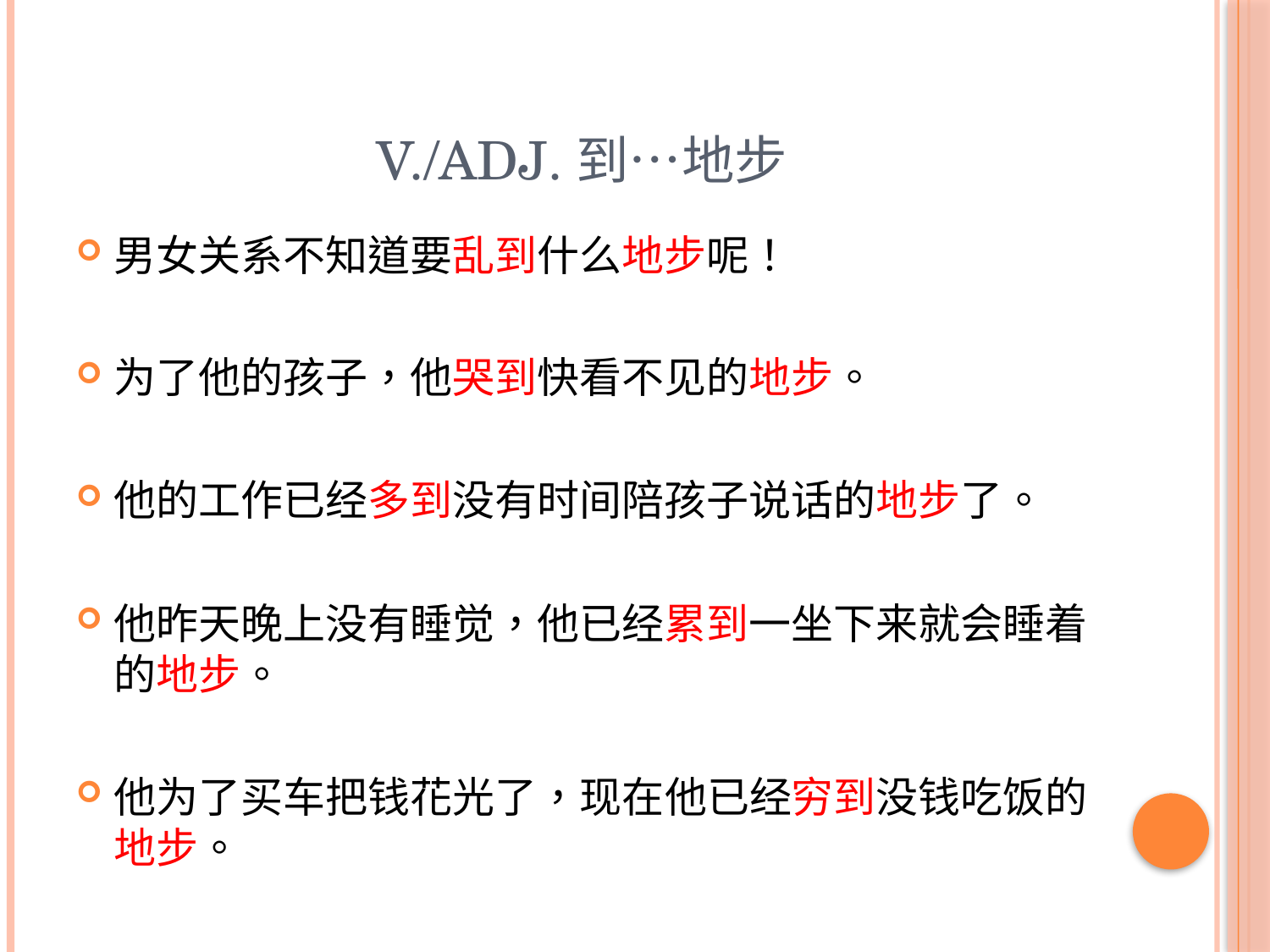

# v./adj.到…地步
男女关系不知道要乱到什么地步呢！

为了他的孩子，他哭到快看不见的地步。

他的工作已经多到没有时间陪孩子说话的地步了。

他昨天晚上没有睡觉，他已经累到一坐下来就会睡着的地步。

他为了买车把钱花光了，现在他已经穷到没钱吃饭的地步。